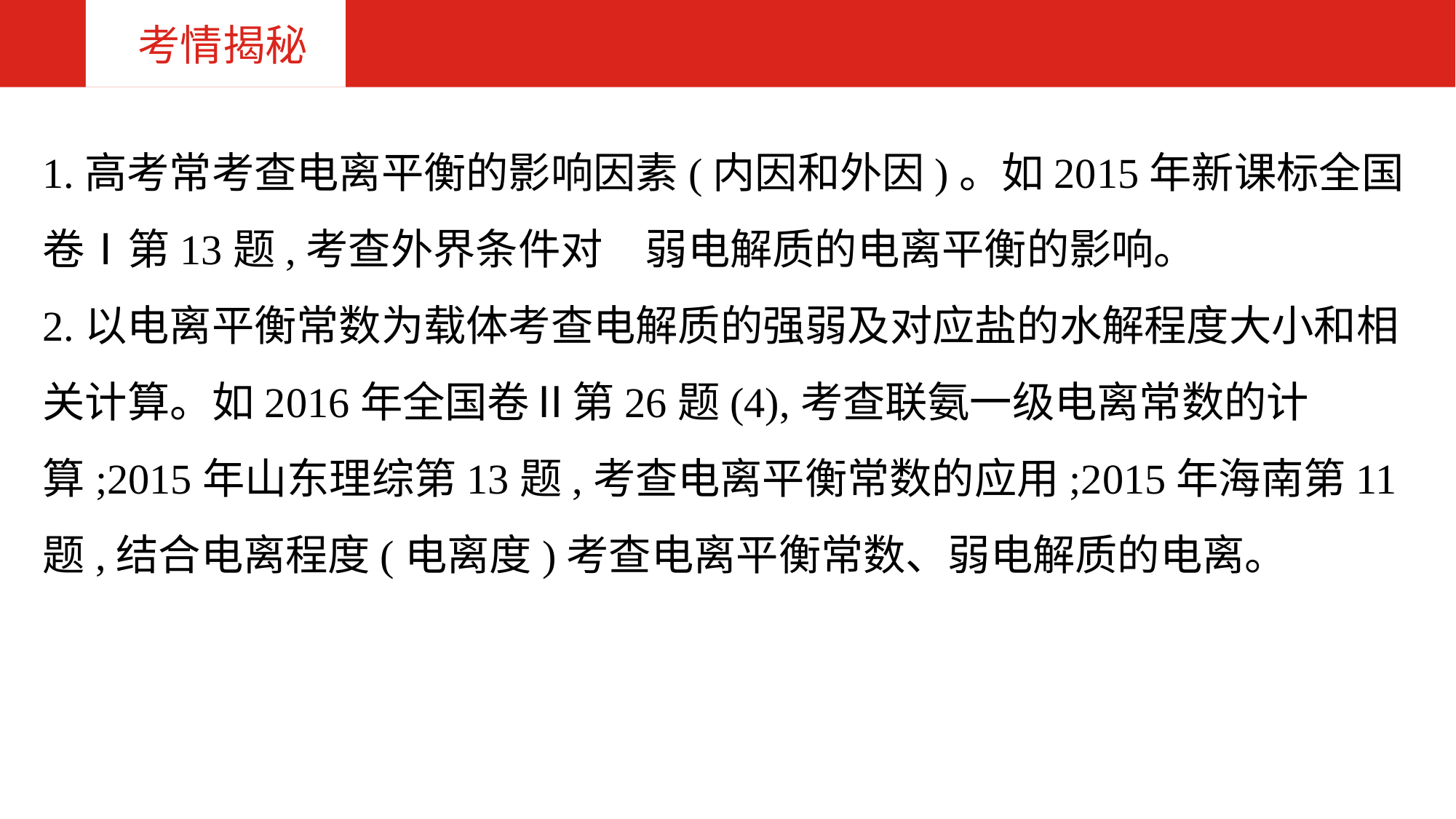

化学 专题十七　弱电解质的电离平衡
考情揭秘

1.高考常考查电离平衡的影响因素(内因和外因)。如2015年新课标全国卷Ⅰ第13题,考查外界条件对　弱电解质的电离平衡的影响。
2.以电离平衡常数为载体考查电解质的强弱及对应盐的水解程度大小和相关计算。如2016年全国卷Ⅱ第26题(4),考查联氨一级电离常数的计算;2015年山东理综第13题,考查电离平衡常数的应用;2015年海南第11题,结合电离程度(电离度)考查电离平衡常数、弱电解质的电离。